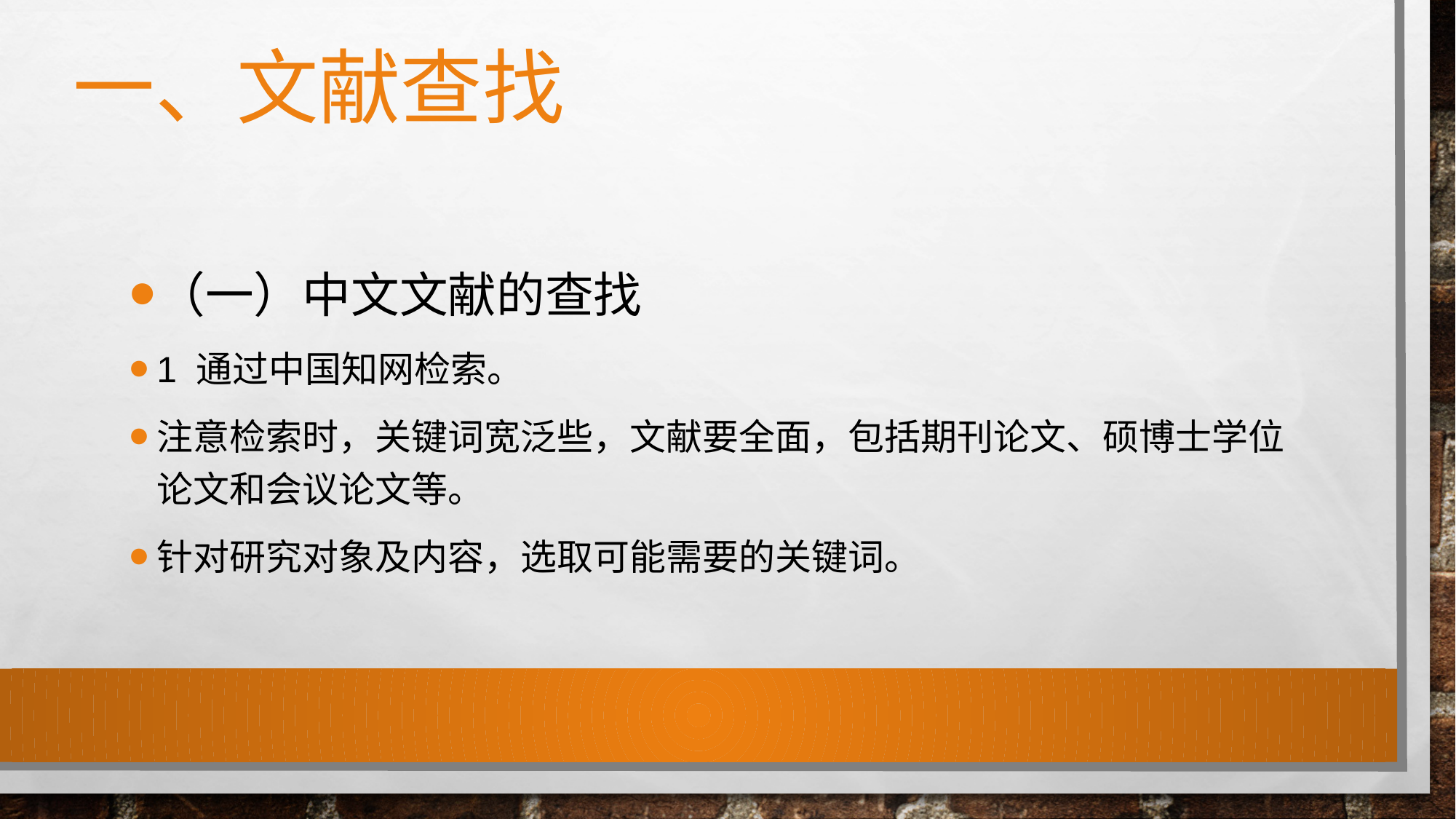

# 一、文献查找
（一）中文文献的查找
1 通过中国知网检索。
注意检索时，关键词宽泛些，文献要全面，包括期刊论文、硕博士学位论文和会议论文等。
针对研究对象及内容，选取可能需要的关键词。